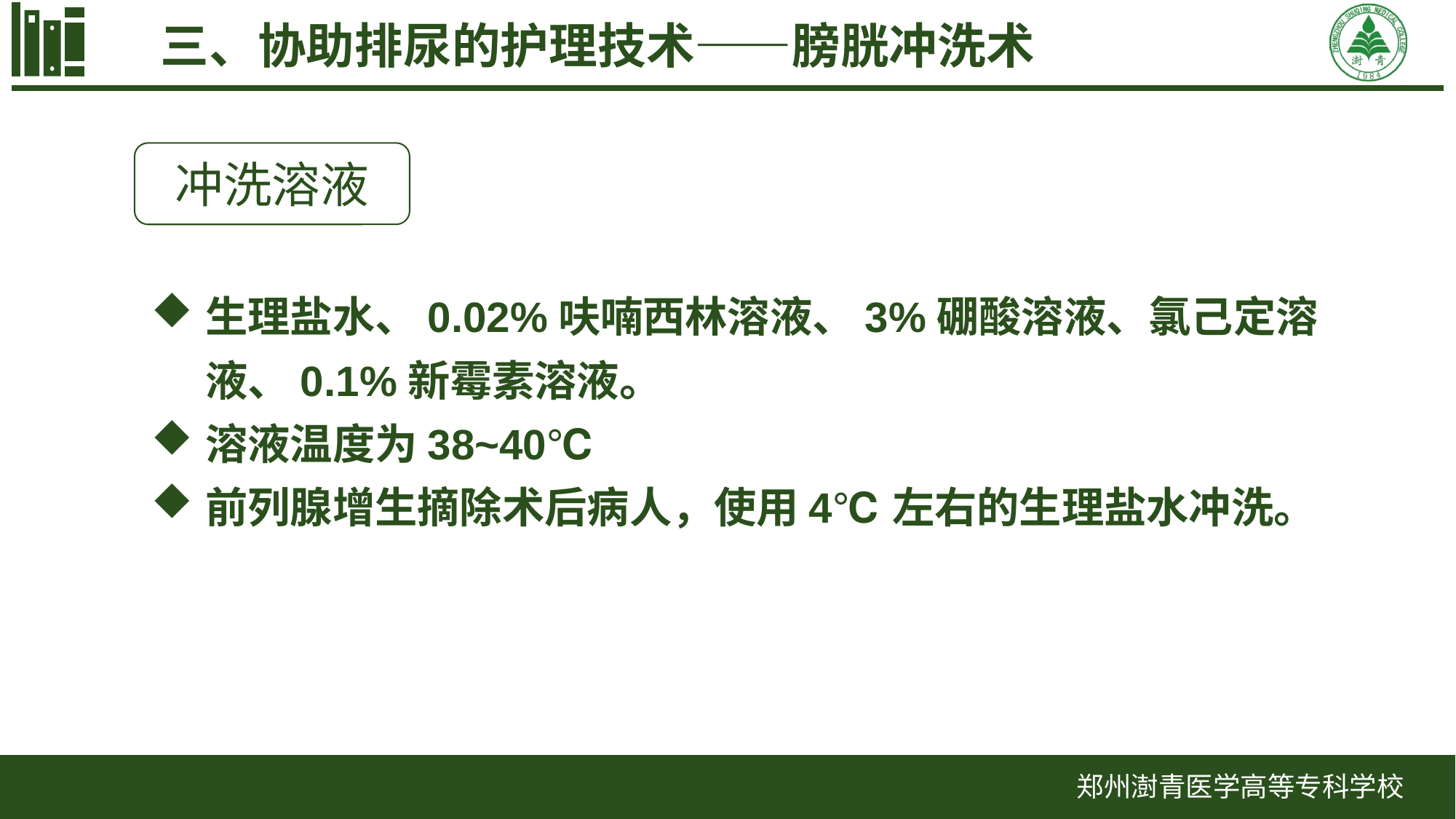

三、协助排尿的护理技术——膀胱冲洗术
冲洗溶液
生理盐水、0.02%呋喃西林溶液、3%硼酸溶液、氯己定溶液、0.1%新霉素溶液。
溶液温度为38~40℃
前列腺增生摘除术后病人，使用4℃左右的生理盐水冲洗。
郑州澍青医学高等专科学校